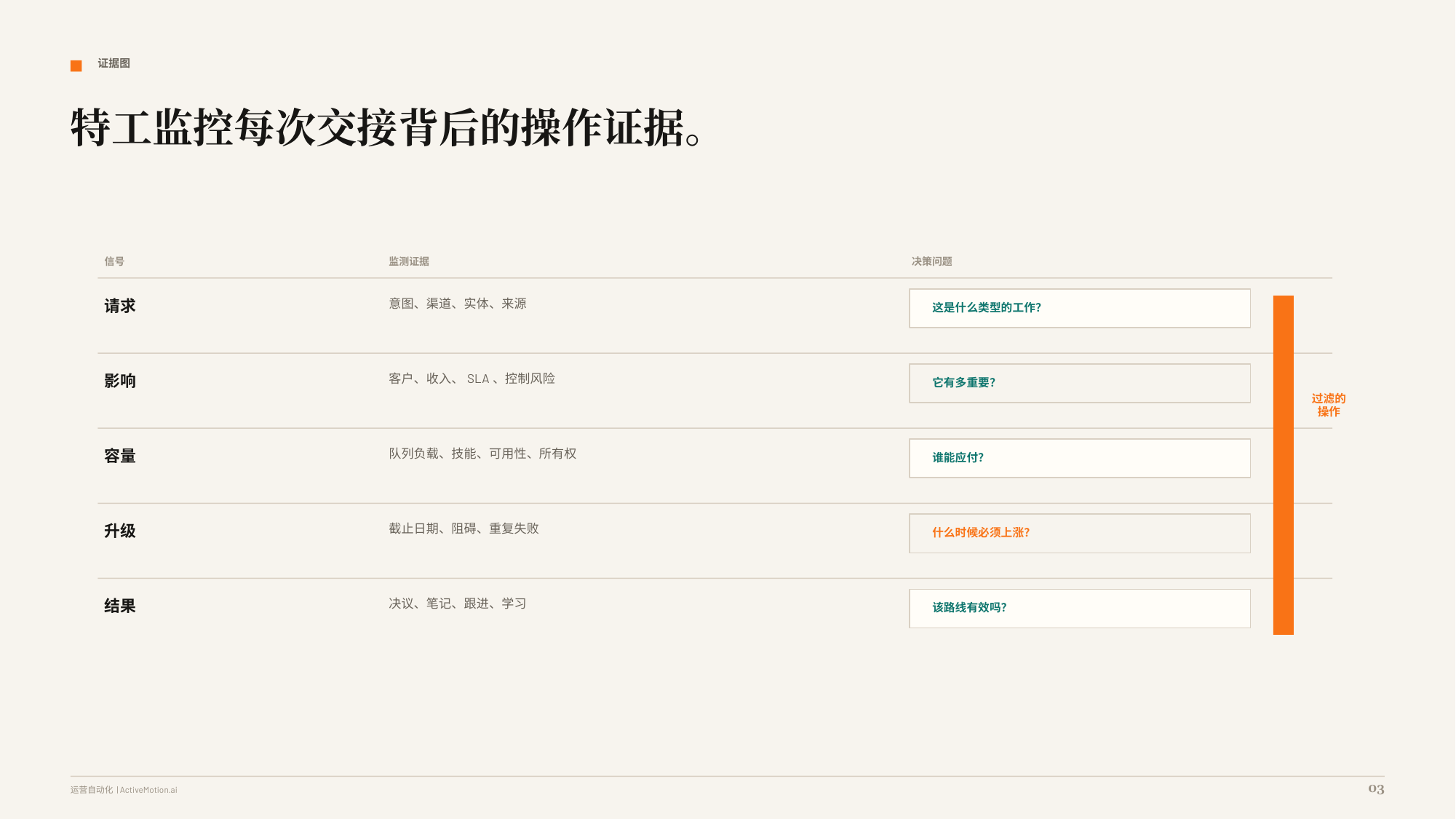

证据图

特工监控每次交接背后的操作证据。
信号
监测证据
决策问题

请求
意图、渠道、实体、来源

这是什么类型的工作？

影响
客户、收入、SLA、控制风险
它有多重要？
过滤的操作

容量
队列负载、技能、可用性、所有权
谁能应付？

升级
截止日期、阻碍、重复失败
什么时候必须上涨？

结果
决议、笔记、跟进、学习
该路线有效吗？

03
运营自动化 | ActiveMotion.ai